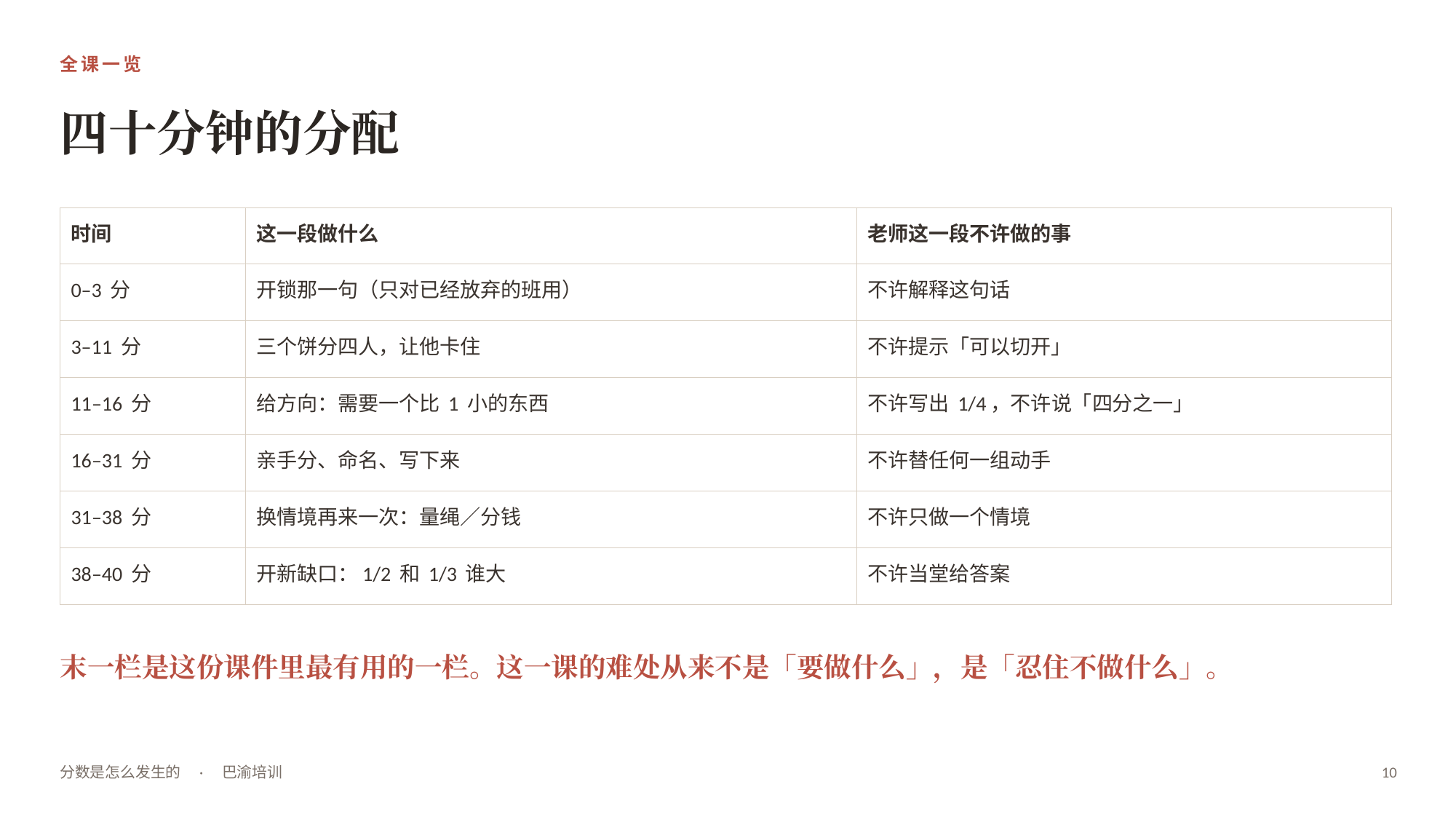

全课一览
四十分钟的分配
| 时间 | 这一段做什么 | 老师这一段不许做的事 |
| --- | --- | --- |
| 0–3 分 | 开锁那一句（只对已经放弃的班用） | 不许解释这句话 |
| 3–11 分 | 三个饼分四人，让他卡住 | 不许提示「可以切开」 |
| 11–16 分 | 给方向：需要一个比 1 小的东西 | 不许写出 1/4，不许说「四分之一」 |
| 16–31 分 | 亲手分、命名、写下来 | 不许替任何一组动手 |
| 31–38 分 | 换情境再来一次：量绳／分钱 | 不许只做一个情境 |
| 38–40 分 | 开新缺口：1/2 和 1/3 谁大 | 不许当堂给答案 |
末一栏是这份课件里最有用的一栏。这一课的难处从来不是「要做什么」，是「忍住不做什么」。
分数是怎么发生的　·　巴渝培训
10